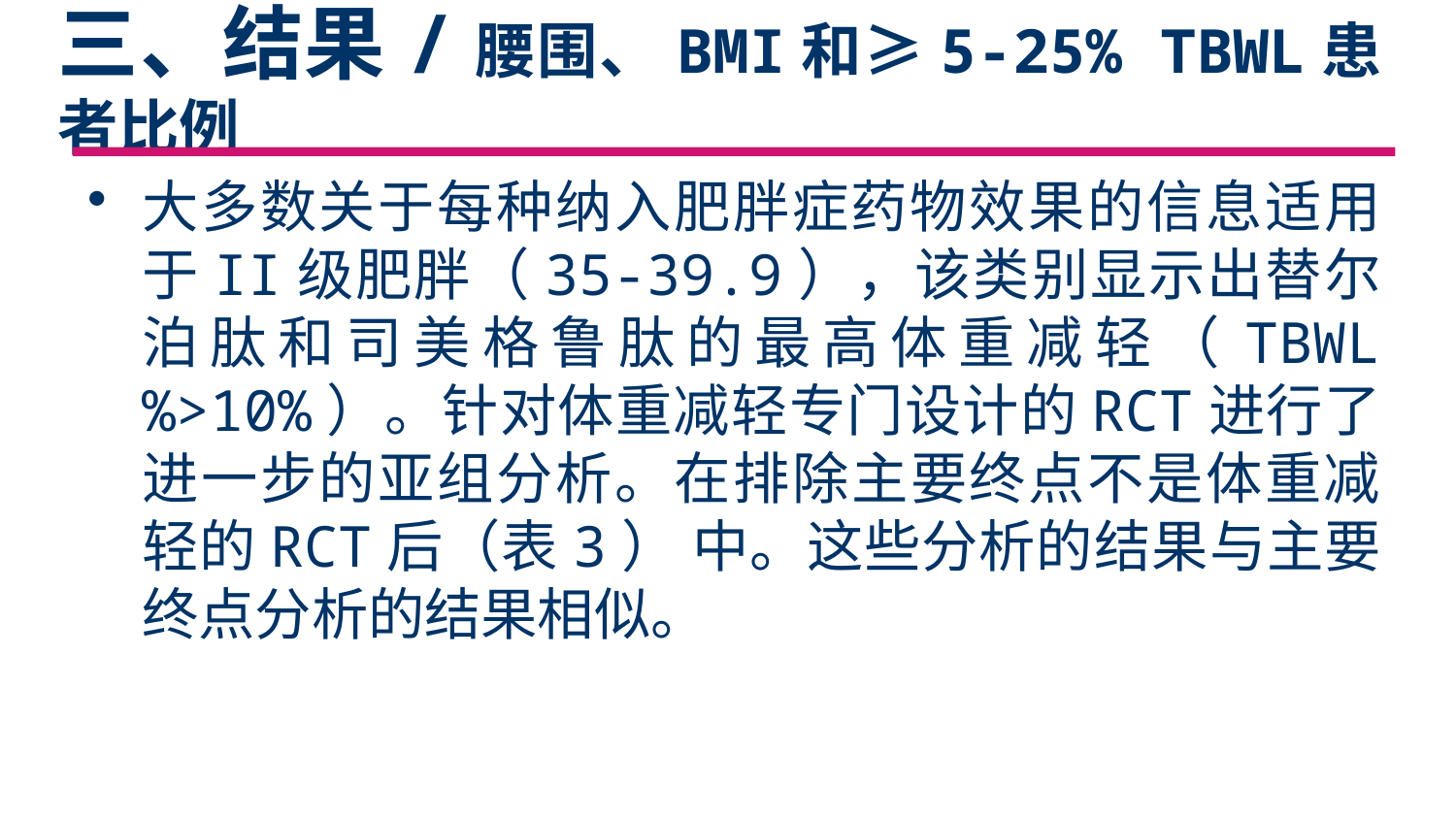

# 三、结果/腰围、BMI和≥5-25% TBWL患者比例

大多数关于每种纳入肥胖症药物效果的信息适用于II级肥胖（35-39.9），该类别显示出替尔泊肽和司美格鲁肽的最高体重减轻（TBWL%>10%）。针对体重减轻专门设计的RCT进行了进一步的亚组分析。在排除主要终点不是体重减轻的RCT后（表3） 中。这些分析的结果与主要终点分析的结果相似。